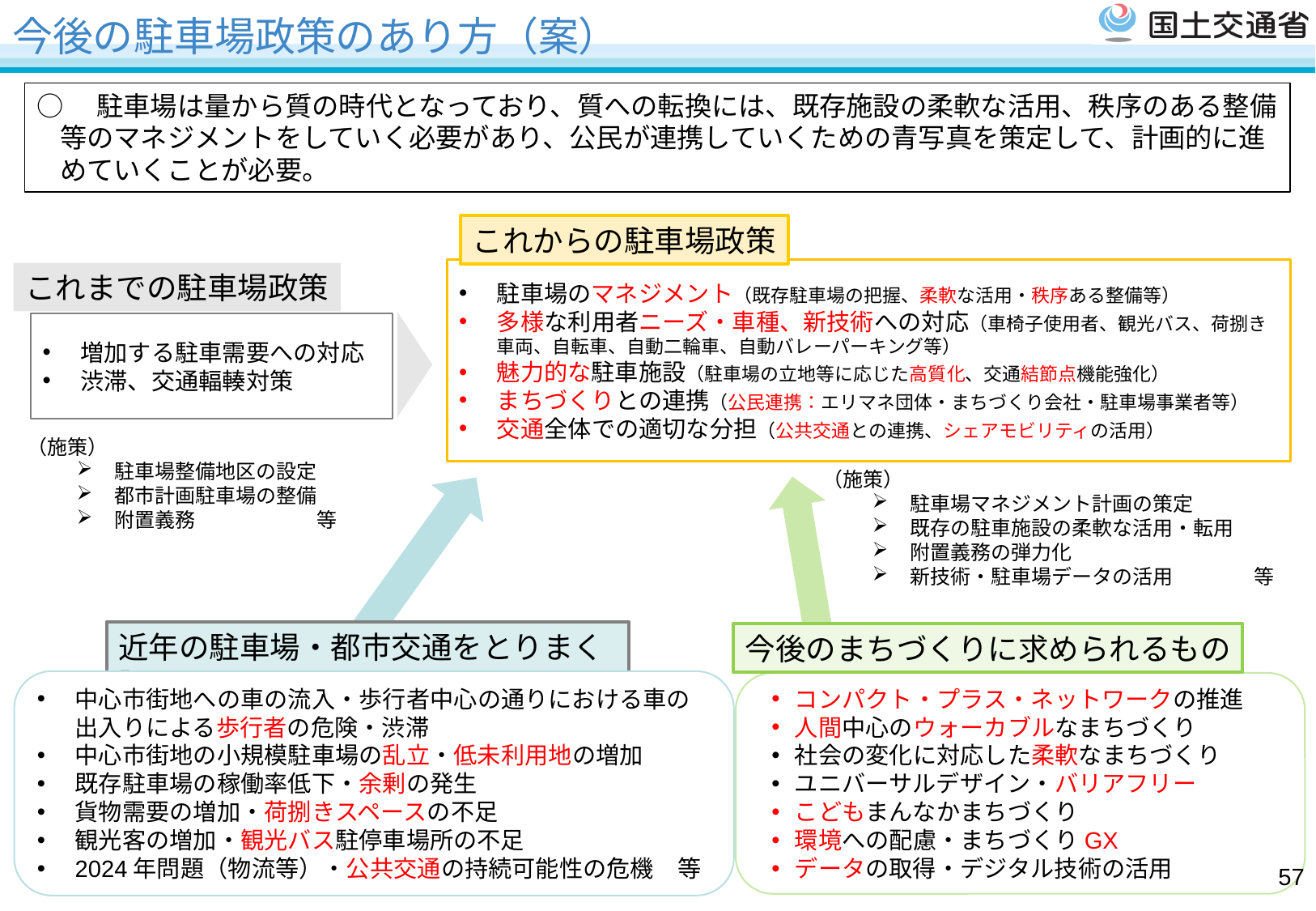

# 今後の駐車場政策のあり方（案）
○　駐車場は量から質の時代となっており、質への転換には、既存施設の柔軟な活用、秩序のある整備等のマネジメントをしていく必要があり、公民が連携していくための青写真を策定して、計画的に進めていくことが必要。
これからの駐車場政策
駐車場のマネジメント（既存駐車場の把握、柔軟な活用・秩序ある整備等）
多様な利用者ニーズ・車種、新技術への対応（車椅子使用者、観光バス、荷捌き車両、自転車、自動二輪車、自動バレーパーキング等）
魅力的な駐車施設（駐車場の立地等に応じた高質化、交通結節点機能強化）
まちづくりとの連携（公民連携：エリマネ団体・まちづくり会社・駐車場事業者等）
交通全体での適切な分担（公共交通との連携、シェアモビリティの活用）
これまでの駐車場政策
増加する駐車需要への対応
渋滞、交通輻輳対策

（施策）
駐車場整備地区の設定
都市計画駐車場の整備
附置義務　　　　　　等
（施策）
駐車場マネジメント計画の策定
既存の駐車施設の柔軟な活用・転用
附置義務の弾力化
新技術・駐車場データの活用　　　　等

近年の駐車場・都市交通をとりまく課題
今後のまちづくりに求められるもの
中心市街地への車の流入・歩行者中心の通りにおける車の出入りによる歩行者の危険・渋滞
中心市街地の小規模駐車場の乱立・低未利用地の増加
既存駐車場の稼働率低下・余剰の発生
貨物需要の増加・荷捌きスペースの不足
観光客の増加・観光バス駐停車場所の不足
2024年問題（物流等）・公共交通の持続可能性の危機　等
コンパクト・プラス・ネットワークの推進
人間中心のウォーカブルなまちづくり
社会の変化に対応した柔軟なまちづくり
ユニバーサルデザイン・バリアフリー
こどもまんなかまちづくり
環境への配慮・まちづくりGX
データの取得・デジタル技術の活用
57